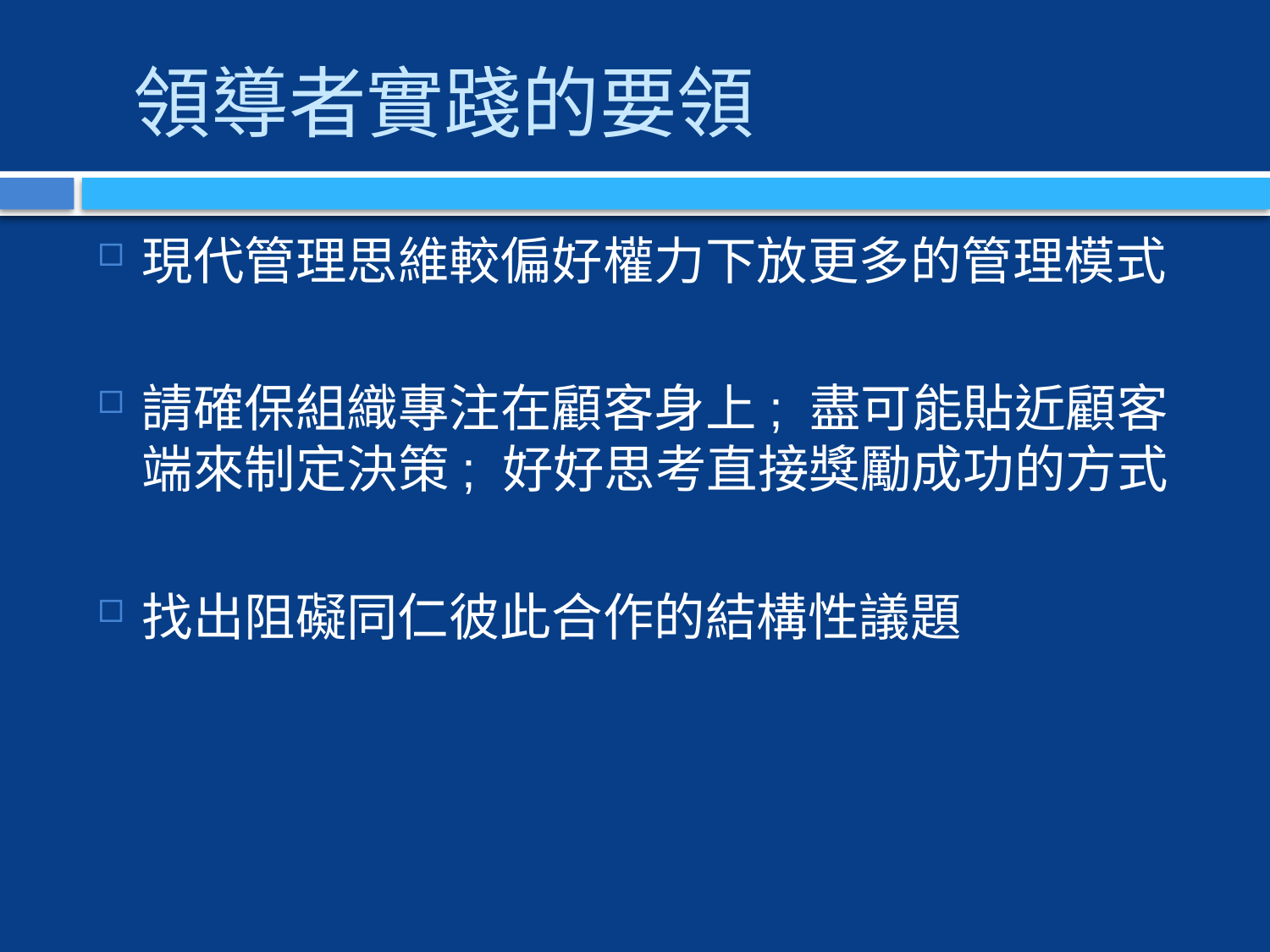

# 領導者實踐的要領
現代管理思維較偏好權力下放更多的管理模式

請確保組織專注在顧客身上; 盡可能貼近顧客端來制定決策; 好好思考直接獎勵成功的方式

找出阻礙同仁彼此合作的結構性議題